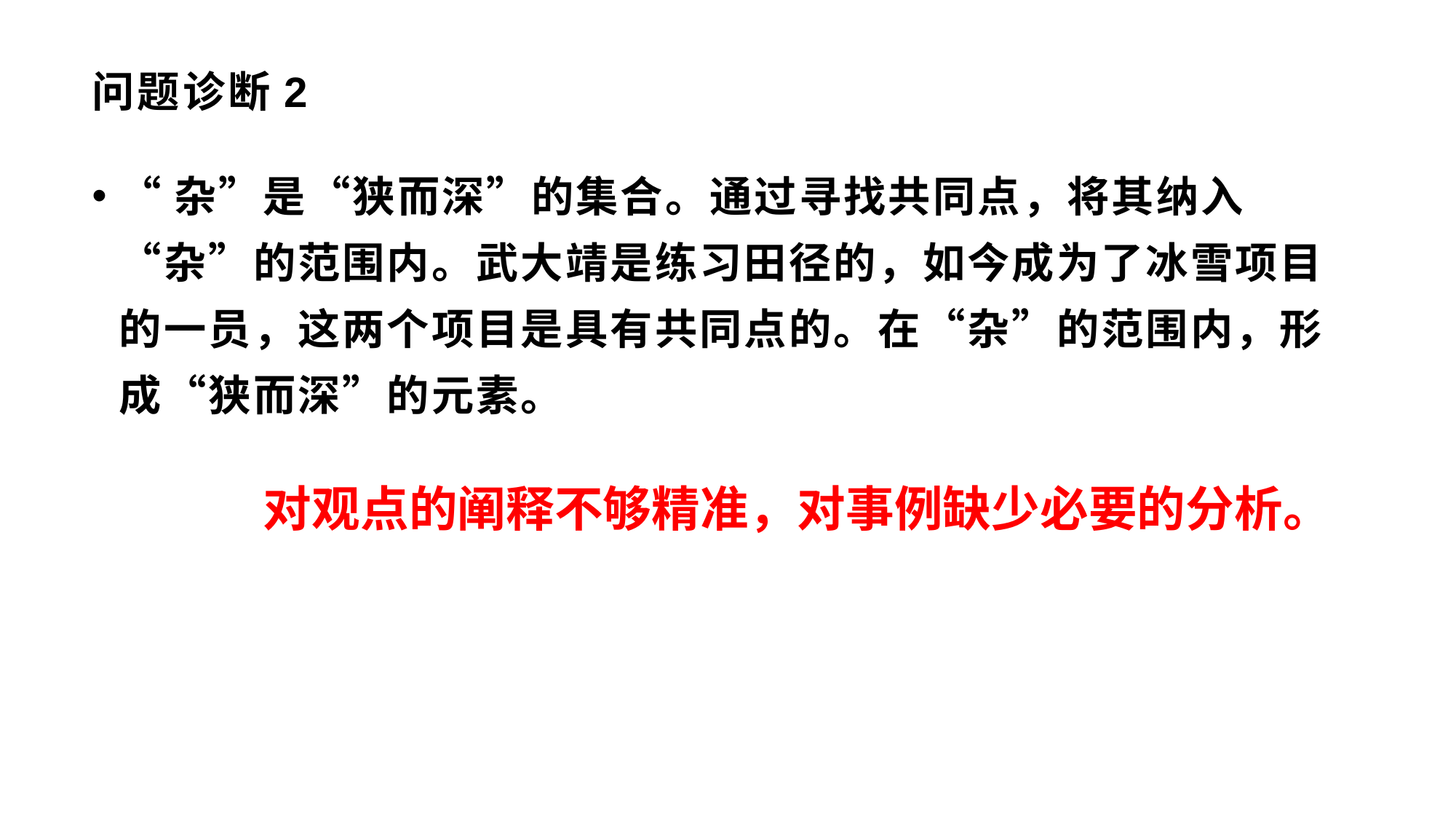

# 问题诊断2
“杂”是“狭而深”的集合。通过寻找共同点，将其纳入“杂”的范围内。武大靖是练习田径的，如今成为了冰雪项目的一员，这两个项目是具有共同点的。在“杂”的范围内，形成“狭而深”的元素。
对观点的阐释不够精准，对事例缺少必要的分析。